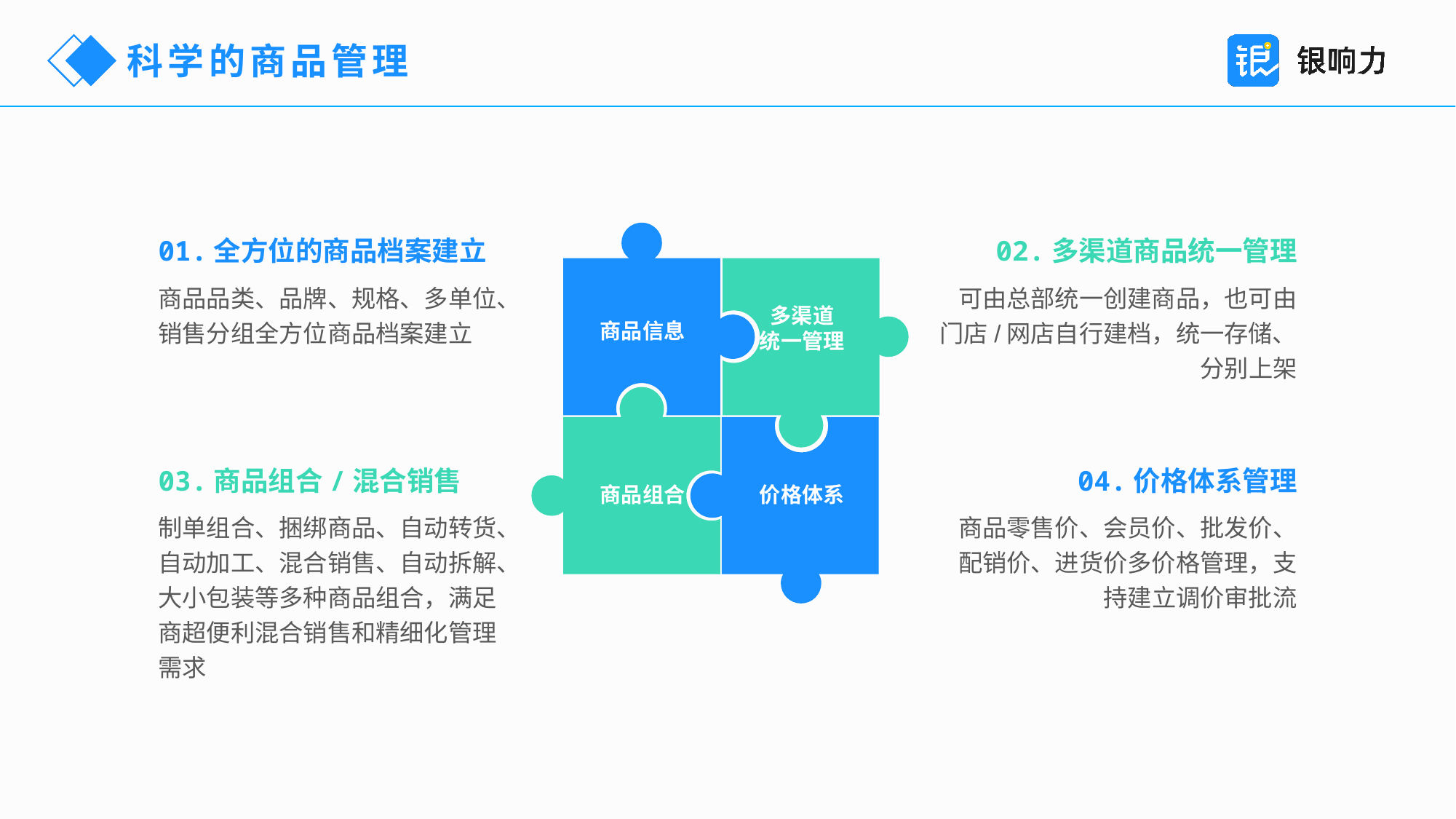

科学的商品管理

01.全方位的商品档案建立
02.多渠道商品统一管理

商品品类、品牌、规格、多单位、销售分组全方位商品档案建立
可由总部统一创建商品，也可由门店/网店自行建档，统一存储、分别上架
多渠道
统一管理
商品信息

03.商品组合/混合销售
04.价格体系管理
商品组合
价格体系
制单组合、捆绑商品、自动转货、自动加工、混合销售、自动拆解、大小包装等多种商品组合，满足商超便利混合销售和精细化管理需求
商品零售价、会员价、批发价、配销价、进货价多价格管理，支持建立调价审批流